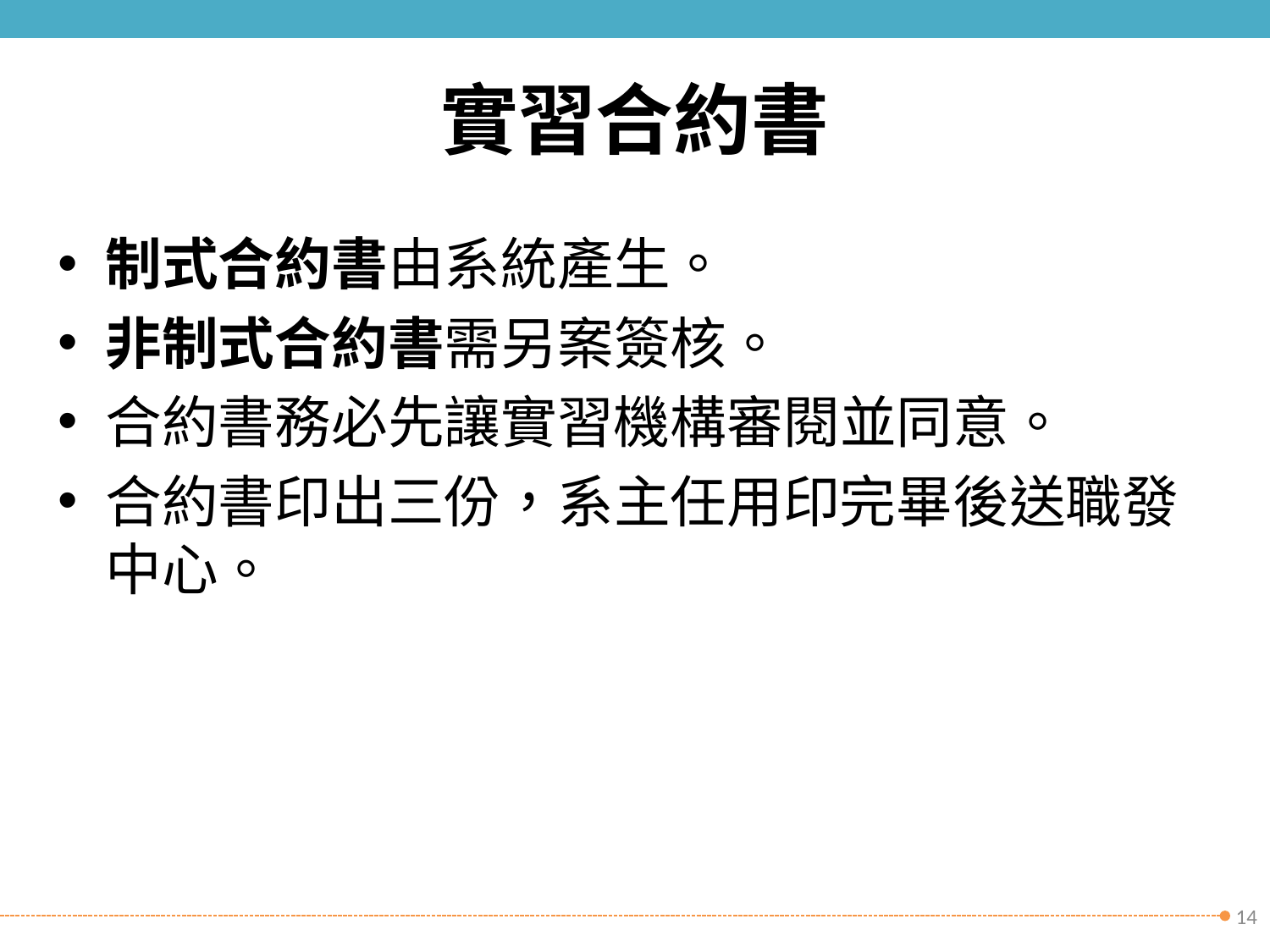

# 實習合約書
制式合約書由系統產生。
非制式合約書需另案簽核。
合約書務必先讓實習機構審閱並同意。
合約書印出三份，系主任用印完畢後送職發中心。

14